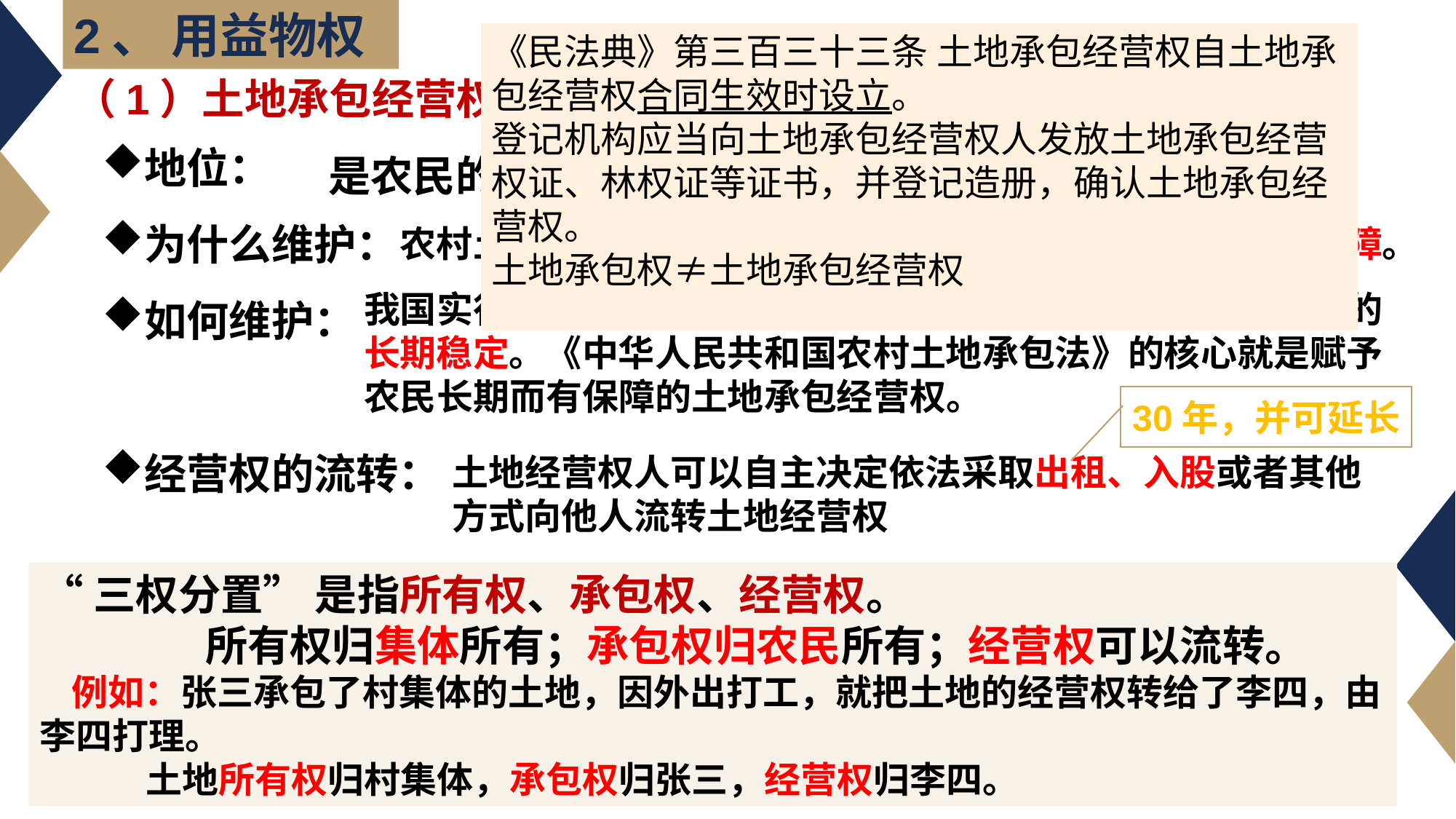

2、 用益物权
《民法典》第三百三十三条 土地承包经营权自土地承包经营权合同生效时设立。
登记机构应当向土地承包经营权人发放土地承包经营权证、林权证等证书，并登记造册，确认土地承包经营权。
土地承包权≠土地承包经营权
（1）土地承包经营权
地位：
为什么维护：
如何维护：

经营权的流转：
是农民的一项重要的财产权。
农村土地是农民的基本生产资料，也是农民最可靠的生活保障。
我国实行农村土地承包经营制度。法律保护农村土地承包关系的长期稳定。《中华人民共和国农村土地承包法》的核心就是赋予农民长期而有保障的土地承包经营权。
30年，并可延长
土地经营权人可以自主决定依法采取出租、入股或者其他方式向他人流转土地经营权
“三权分置” 是指所有权、承包权、经营权。
                所有权归集体所有；承包权归农民所有；经营权可以流转。
例如：张三承包了村集体的土地，因外出打工，就把土地的经营权转给了李四，由李四打理。
        土地所有权归村集体，承包权归张三，经营权归李四。